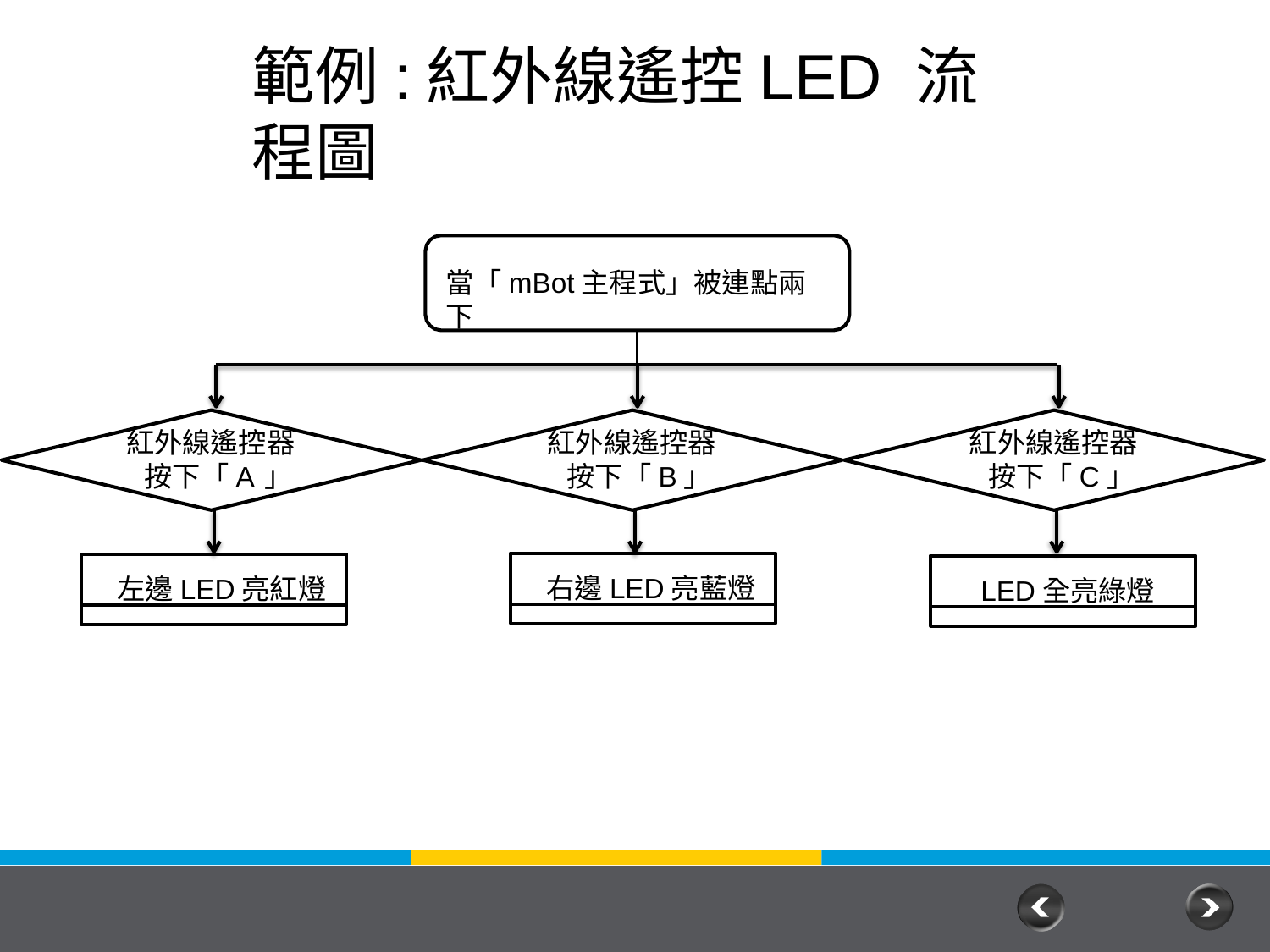

# 範例:紅外線遙控LED 流程圖

當「mBot主程式」被連點兩下

紅外線遙控器 按下「A」
紅外線遙控器 按下「B」
紅外線遙控器 按下「C」

右邊LED亮藍燈

左邊LED亮紅燈

LED全亮綠燈

59